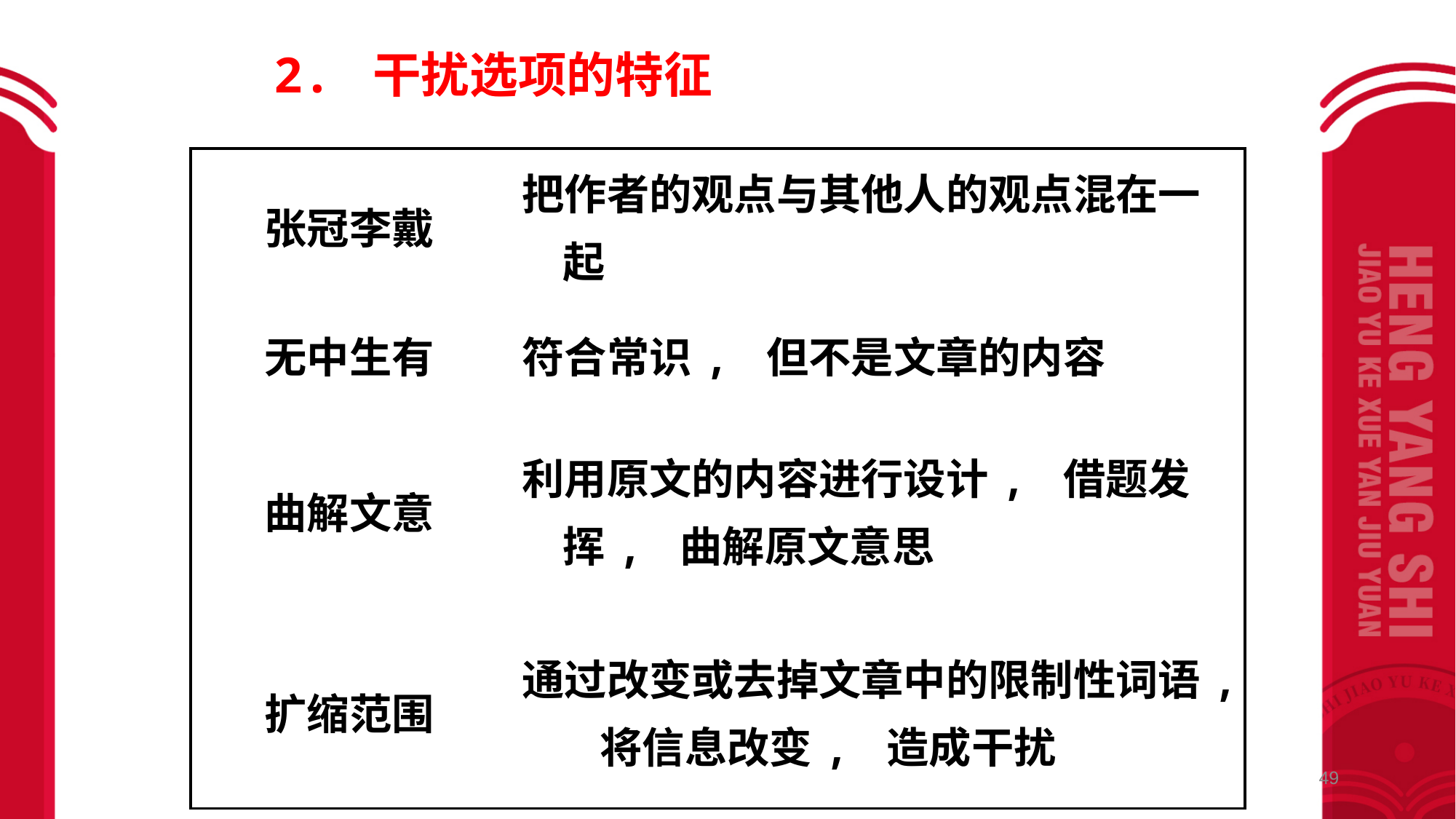

2. 干扰选项的特征
| 张冠李戴 | 把作者的观点与其他人的观点混在一起 |
| --- | --- |
| 无中生有 | 符合常识, 但不是文章的内容 |
| 曲解文意 | 利用原文的内容进行设计, 借题发挥, 曲解原文意思 |
| 扩缩范围 | 通过改变或去掉文章中的限制性词语, 将信息改变, 造成干扰 |
49